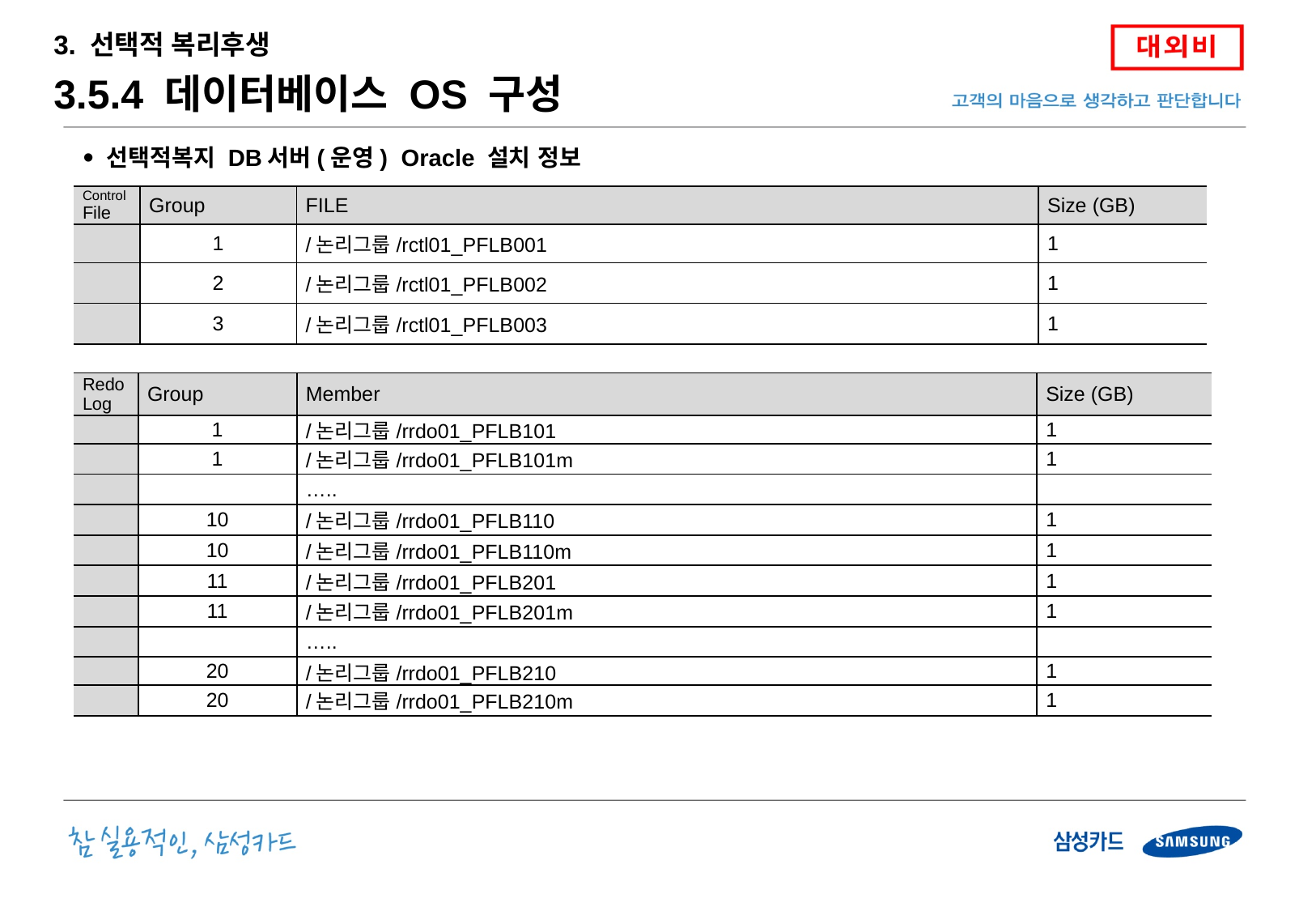

3. 선택적 복리후생
3.5.4 데이터베이스 OS 구성
선택적복지 DB서버(운영)  Oracle 설치 정보
| Control File | Group | FILE | Size (GB) |
| --- | --- | --- | --- |
|  | 1 | /논리그룹/rctl01\_PFLB001 | 1 |
|  | 2 | /논리그룹/rctl01\_PFLB002 | 1 |
|  | 3 | /논리그룹/rctl01\_PFLB003 | 1 |
| Redo Log | Group | Member | Size (GB) |
| --- | --- | --- | --- |
|  | 1 | /논리그룹/rrdo01\_PFLB101 | 1 |
|  | 1 | /논리그룹/rrdo01\_PFLB101m | 1 |
|  |  | ….. |  |
|  | 10 | /논리그룹/rrdo01\_PFLB110 | 1 |
|  | 10 | /논리그룹/rrdo01\_PFLB110m | 1 |
|  | 11 | /논리그룹/rrdo01\_PFLB201 | 1 |
|  | 11 | /논리그룹/rrdo01\_PFLB201m | 1 |
|  |  | ….. |  |
|  | 20 | /논리그룹/rrdo01\_PFLB210 | 1 |
|  | 20 | /논리그룹/rrdo01\_PFLB210m | 1 |